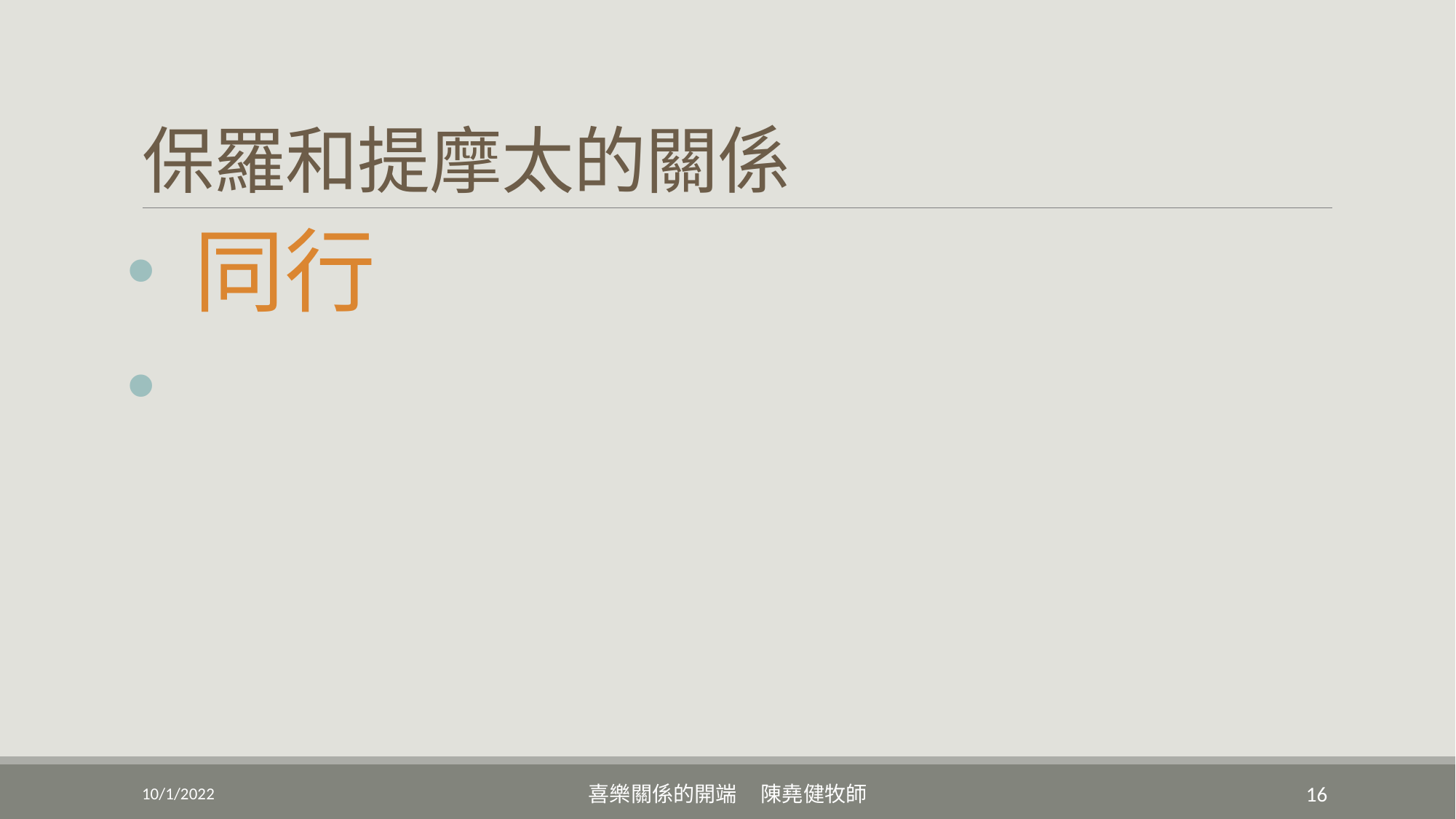

# 保羅和提摩太的關係
 同行

10/1/2022
喜樂關係的開端     陳堯健牧師
16